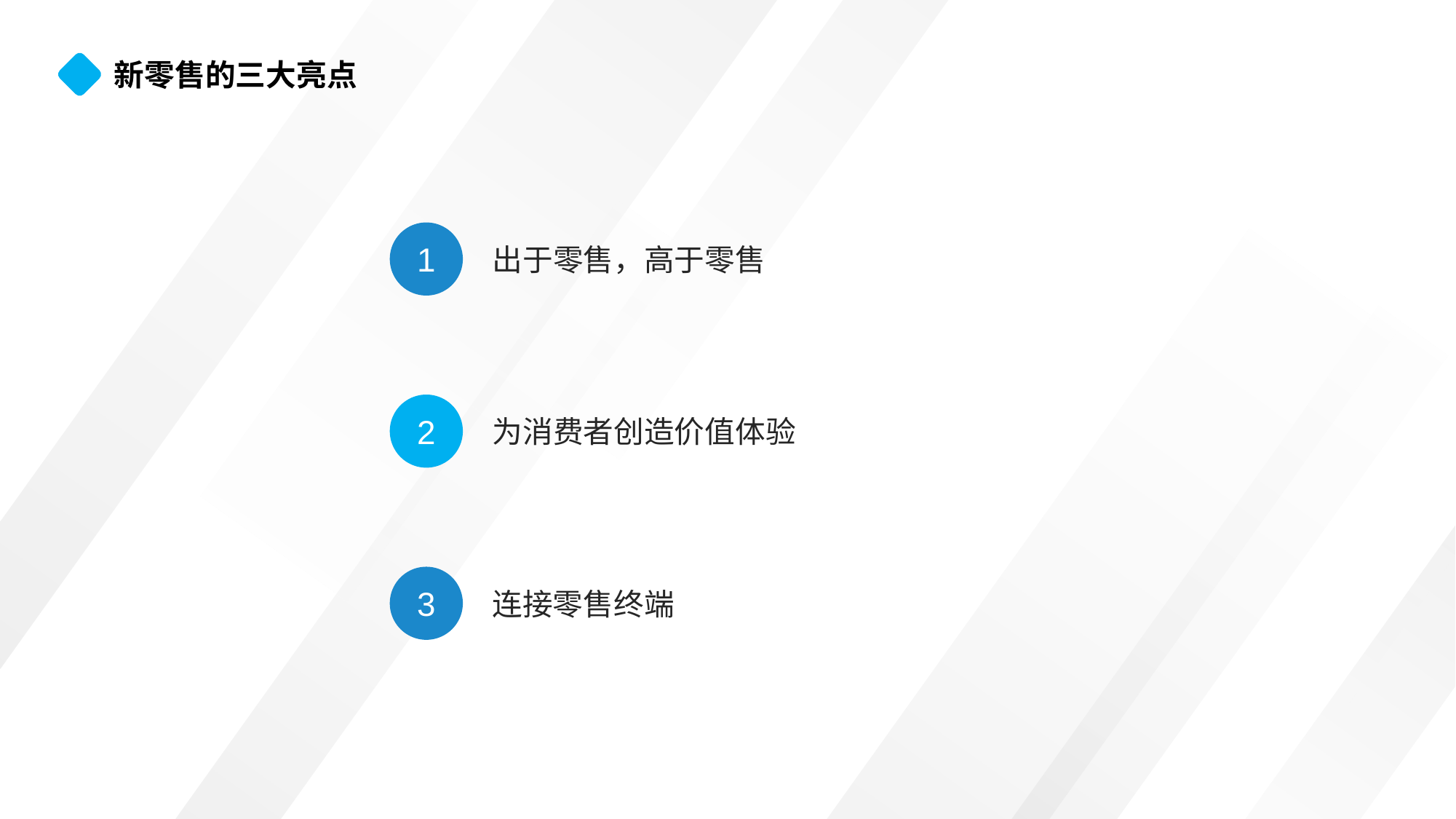

新零售的三大亮点

1
出于零售，高于零售
2
为消费者创造价值体验
3
连接零售终端